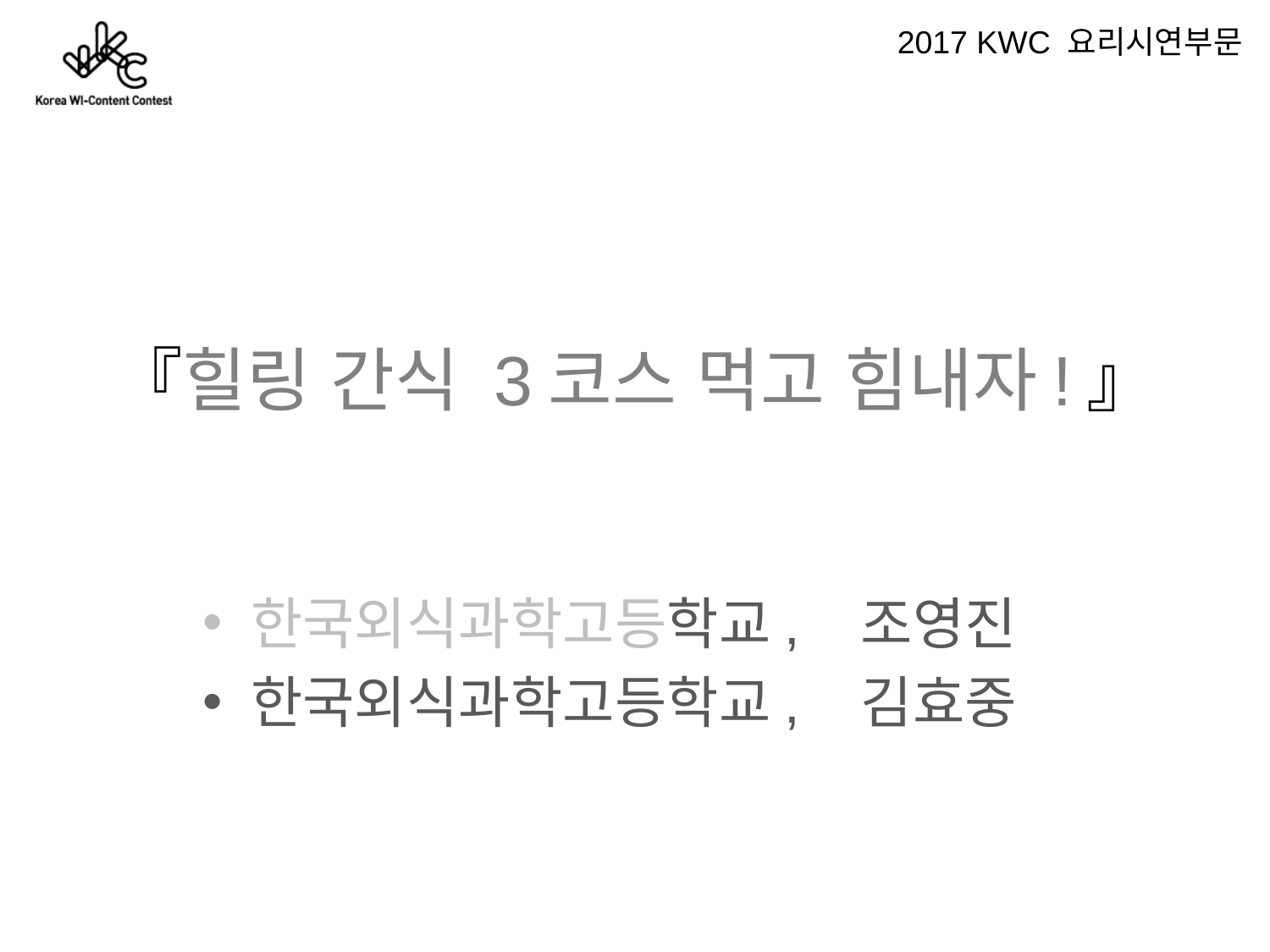

2017 KWC 요리시연부문
『힐링 간식 3코스 먹고 힘내자!』
한국외식과학고등학교,   조영진
한국외식과학고등학교,   김효중